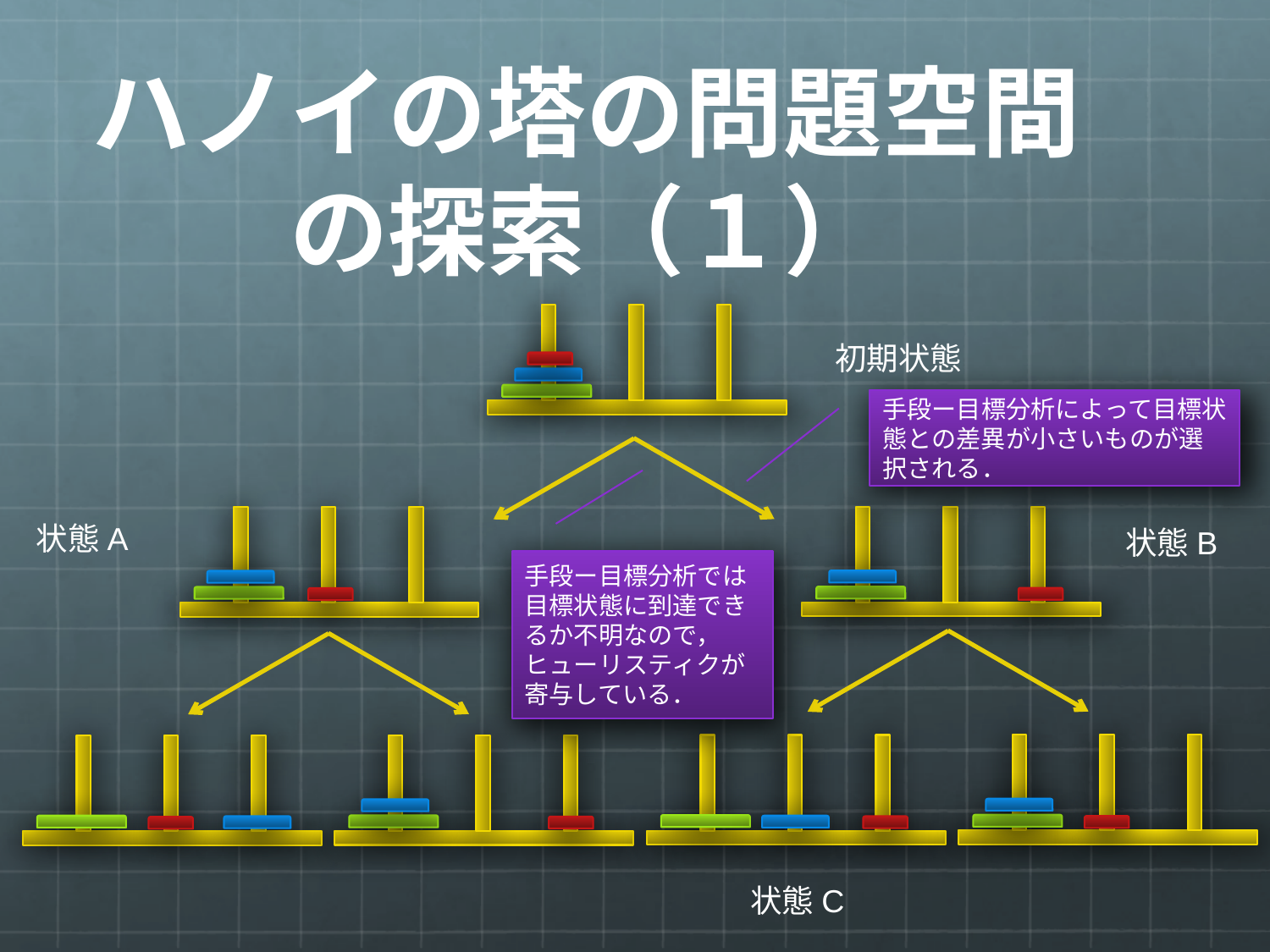

# ハノイの塔の問題空間の探索（１）

初期状態

手段ー目標分析によって目標状態との差異が小さいものが選択される．

状態A
状態B
手段ー目標分析では目標状態に到達できるか不明なので，ヒューリスティクが寄与している．

状態C